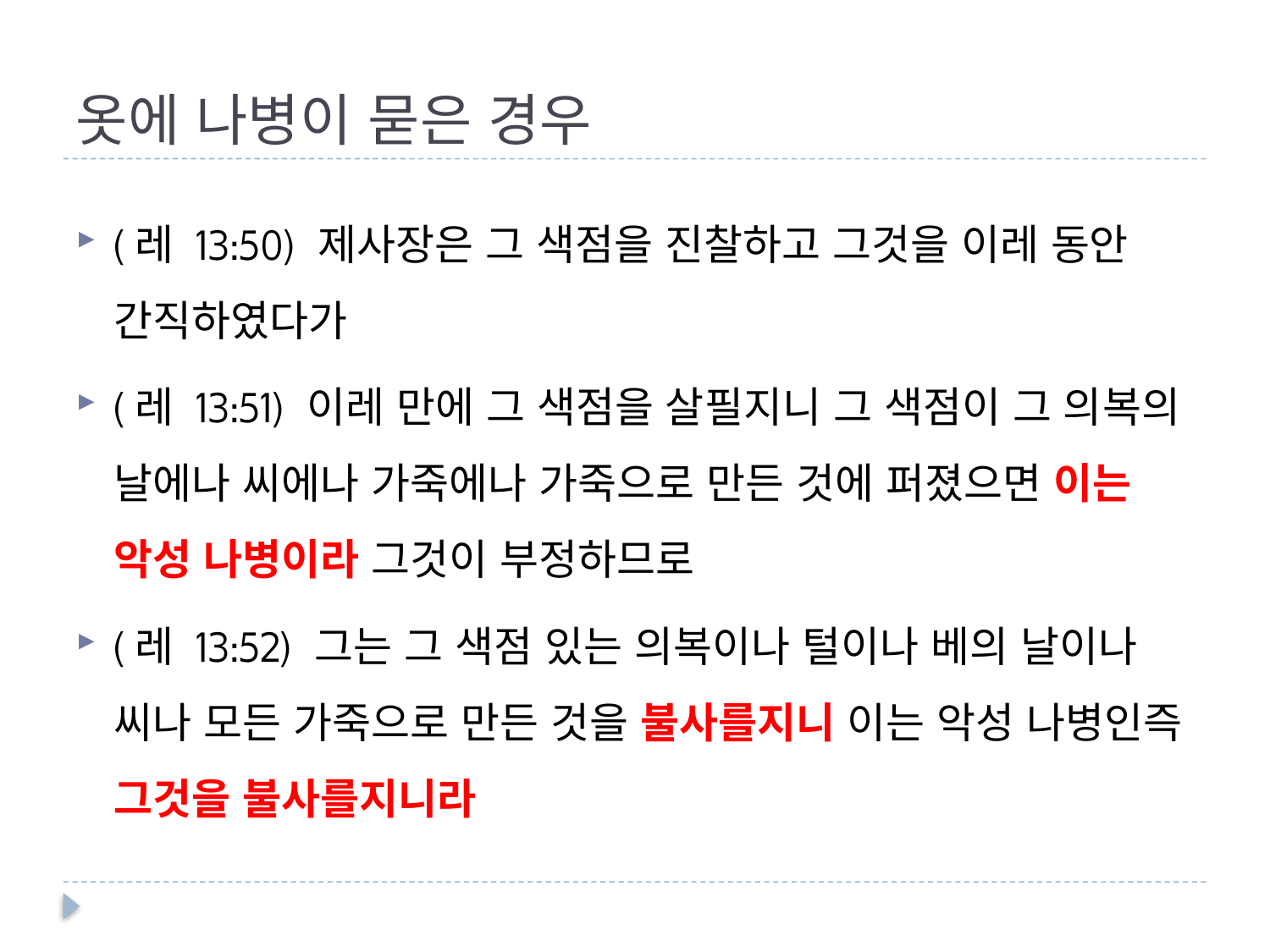

# 옷에 나병이 묻은 경우
(레 13:50) 제사장은 그 색점을 진찰하고 그것을 이레 동안 간직하였다가
(레 13:51) 이레 만에 그 색점을 살필지니 그 색점이 그 의복의 날에나 씨에나 가죽에나 가죽으로 만든 것에 퍼졌으면 이는 악성 나병이라 그것이 부정하므로
(레 13:52) 그는 그 색점 있는 의복이나 털이나 베의 날이나 씨나 모든 가죽으로 만든 것을 불사를지니 이는 악성 나병인즉 그것을 불사를지니라